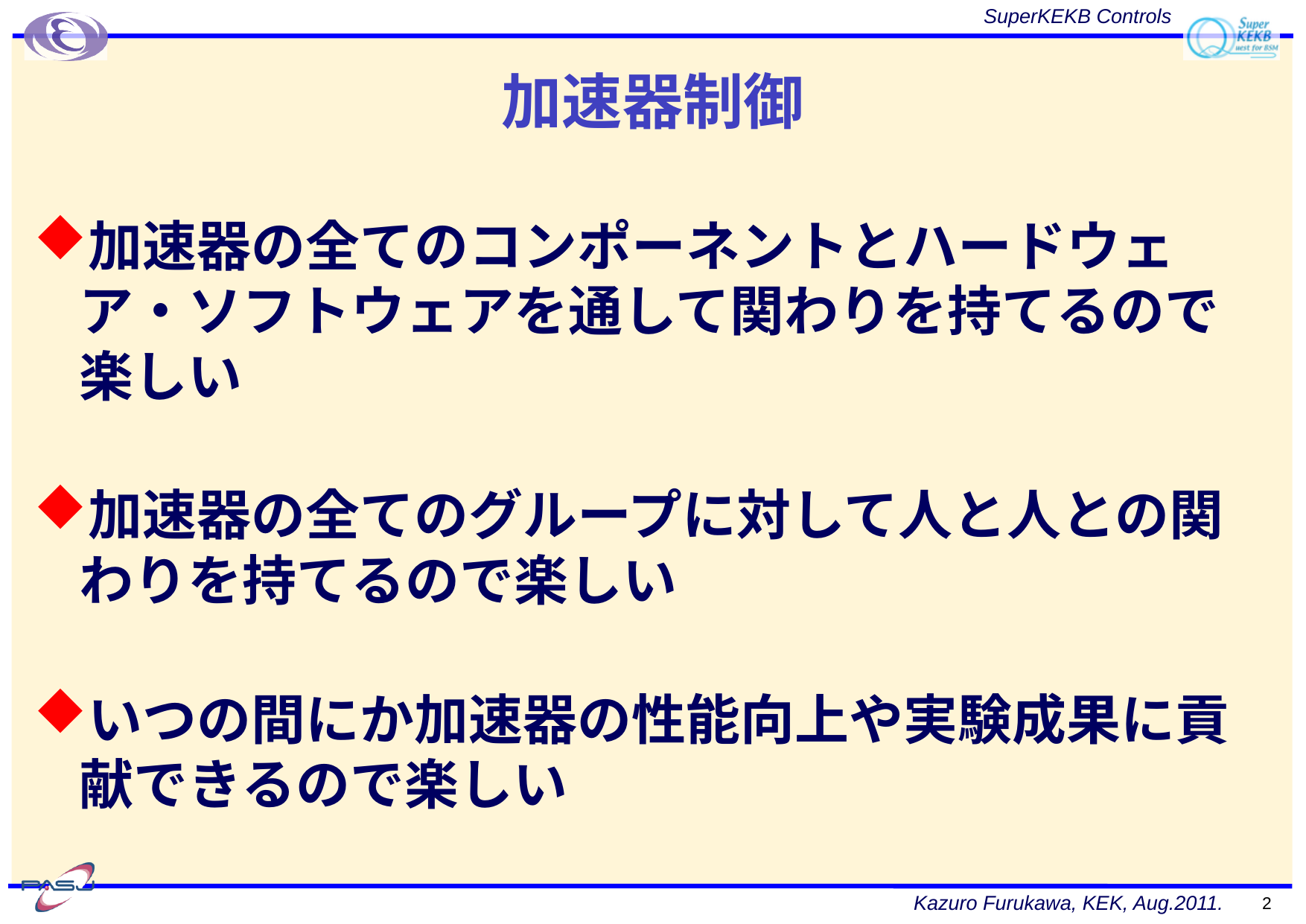

# 加速器制御

加速器の全てのコンポーネントとハードウェア・ソフトウェアを通して関わりを持てるので楽しい

加速器の全てのグループに対して人と人との関わりを持てるので楽しい

いつの間にか加速器の性能向上や実験成果に貢献できるので楽しい
2